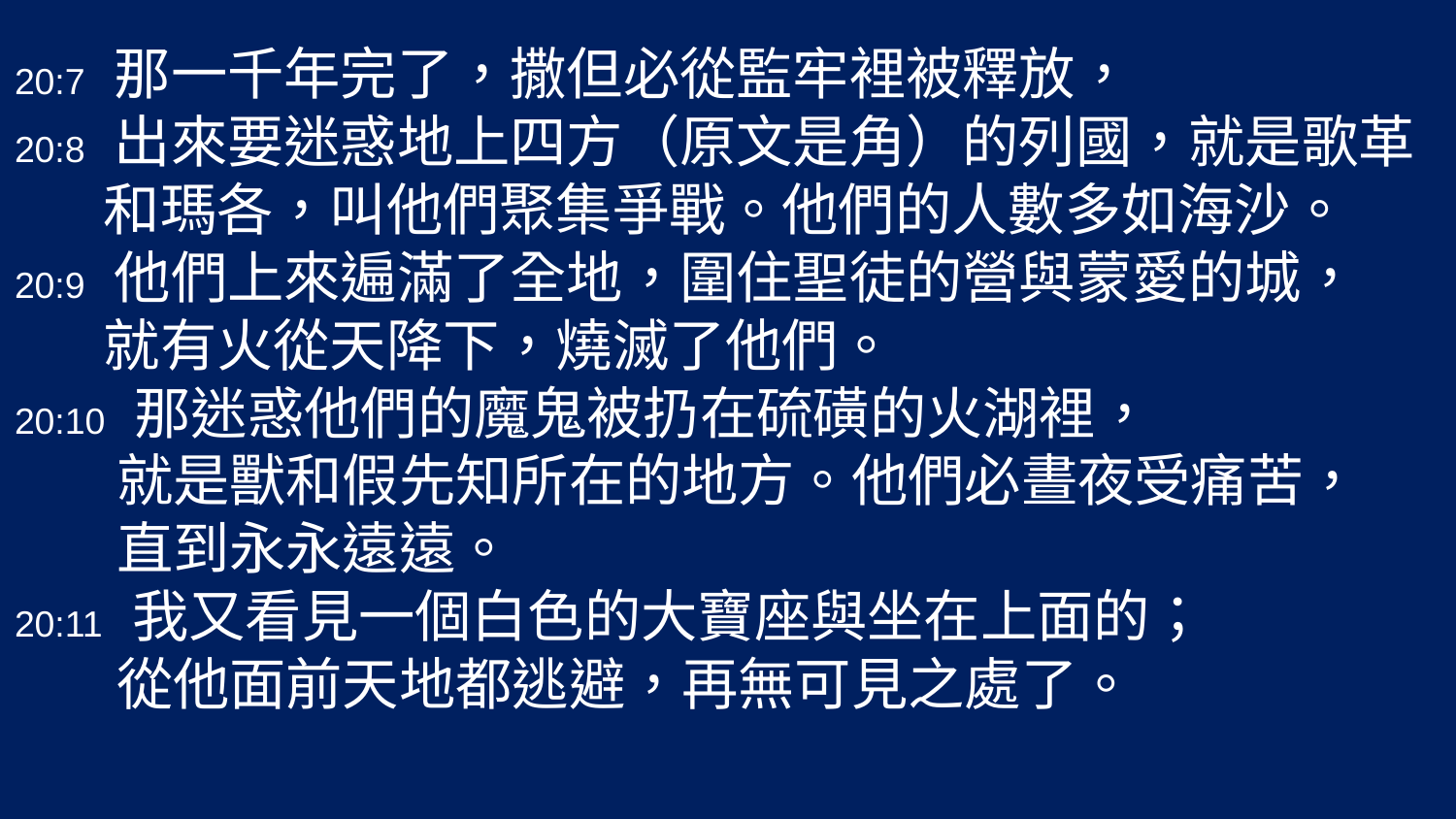

20:7 那一千年完了，撒但必從監牢裡被釋放，
20:8 出來要迷惑地上四方（原文是角）的列國，就是歌革
      和瑪各，叫他們聚集爭戰。他們的人數多如海沙。
20:9 他們上來遍滿了全地，圍住聖徒的營與蒙愛的城，
      就有火從天降下，燒滅了他們。
20:10 那迷惑他們的魔鬼被扔在硫磺的火湖裡，
       就是獸和假先知所在的地方。他們必晝夜受痛苦，
       直到永永遠遠。
20:11 我又看見一個白色的大寶座與坐在上面的；
       從他面前天地都逃避，再無可見之處了。